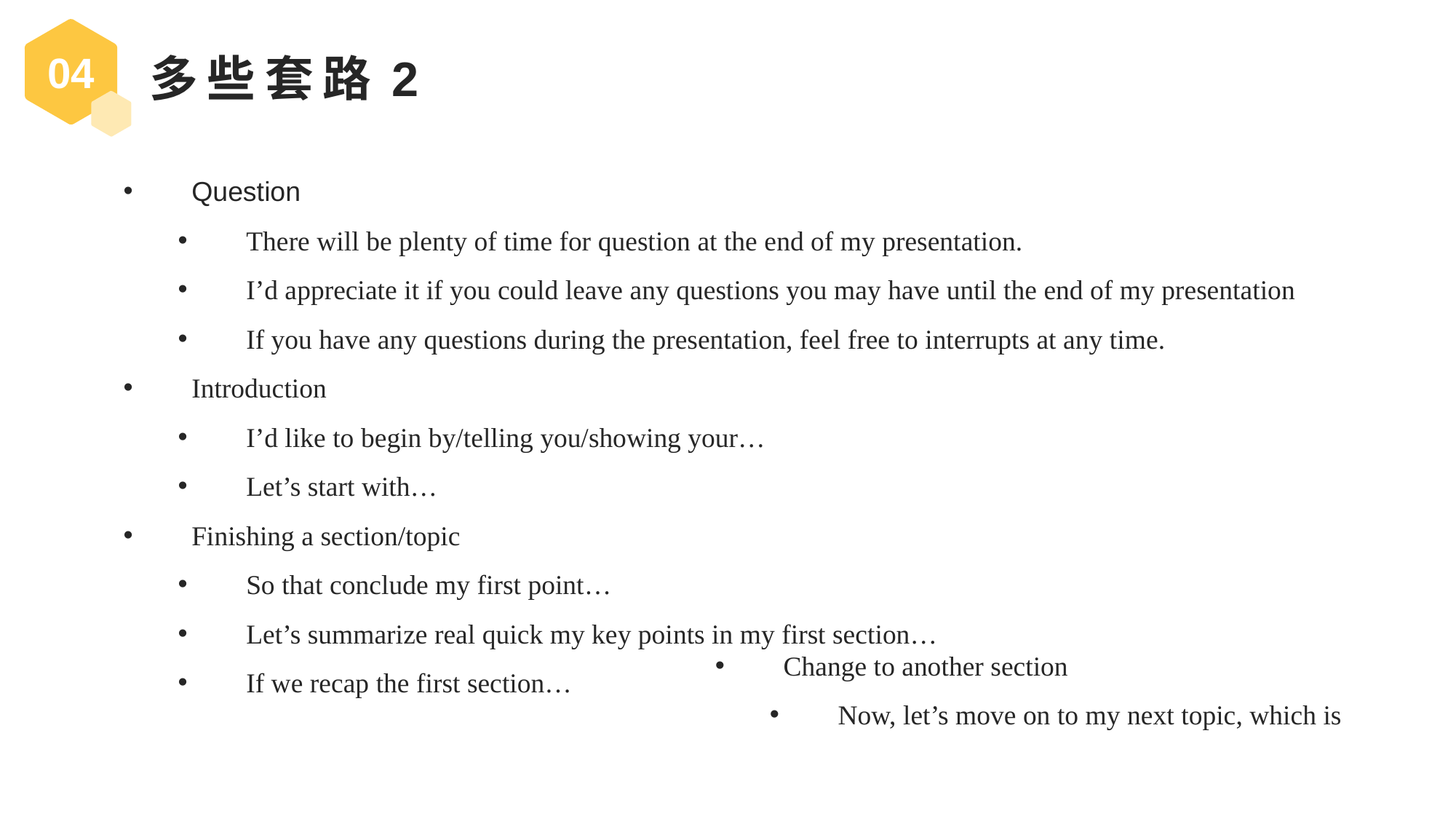

04
多些套路2

Question
There will be plenty of time for question at the end of my presentation.
I’d appreciate it if you could leave any questions you may have until the end of my presentation
If you have any questions during the presentation, feel free to interrupts at any time.
Introduction
I’d like to begin by/telling you/showing your…
Let’s start with…
Finishing a section/topic
So that conclude my first point…
Let’s summarize real quick my key points in my first section…
If we recap the first section…
Change to another section
Now, let’s move on to my next topic, which is